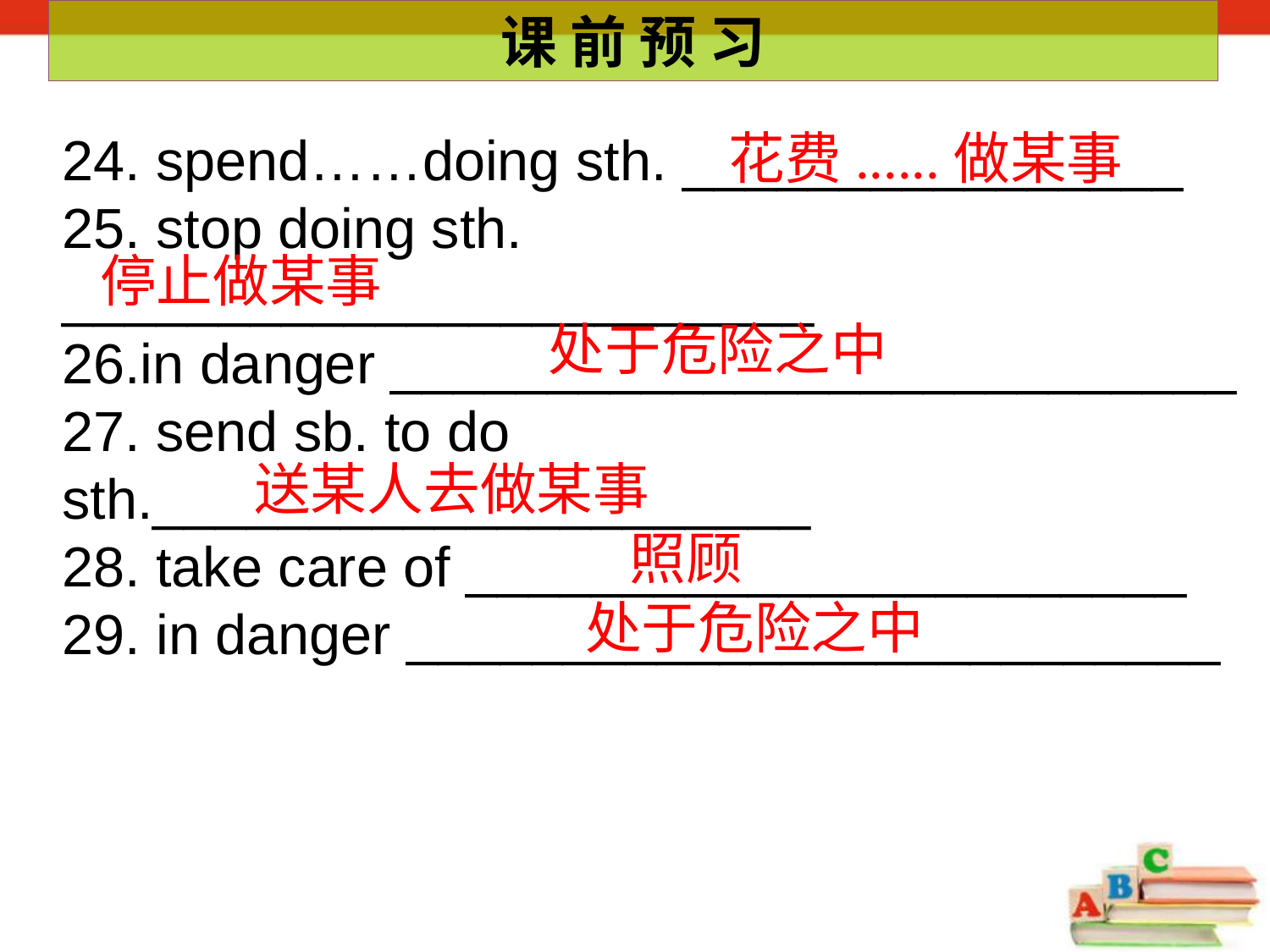

课 前 预 习
花费......做某事
24. spend……doing sth. ________________
25. stop doing sth. ________________________
26.in danger ___________________________
27. send sb. to do sth._____________________
28. take care of _______________________     29. in danger __________________________
停止做某事
处于危险之中
送某人去做某事
照顾
处于危险之中